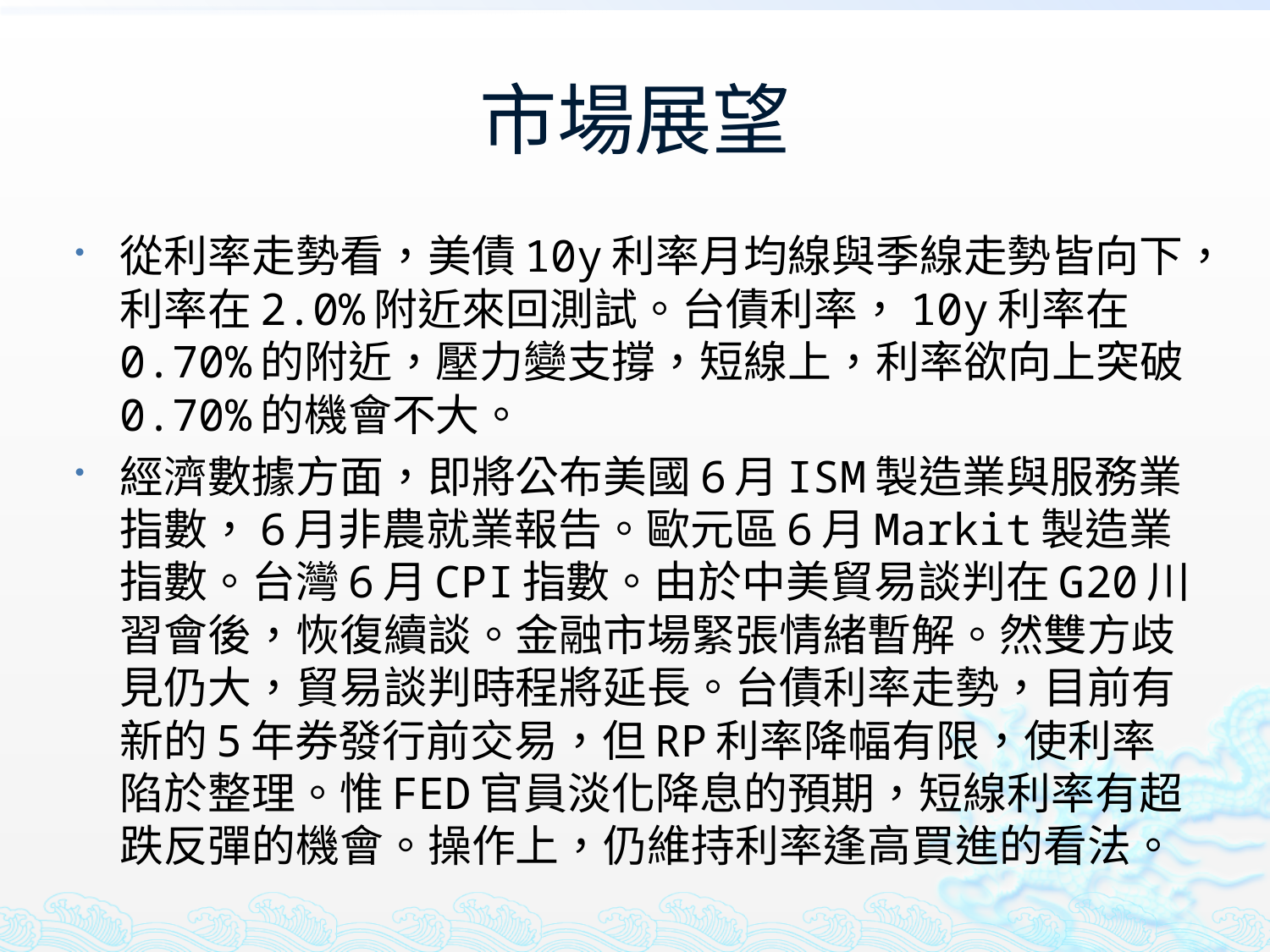

# 市場展望
從利率走勢看，美債10y利率月均線與季線走勢皆向下，利率在2.0%附近來回測試。台債利率，10y利率在0.70%的附近，壓力變支撐，短線上，利率欲向上突破0.70%的機會不大。
經濟數據方面，即將公布美國6月ISM製造業與服務業指數，6月非農就業報告。歐元區6月Markit製造業指數。台灣6月CPI指數。由於中美貿易談判在G20川習會後，恢復續談。金融市場緊張情緒暫解。然雙方歧見仍大，貿易談判時程將延長。台債利率走勢，目前有新的5年券發行前交易，但RP利率降幅有限，使利率陷於整理。惟FED官員淡化降息的預期，短線利率有超跌反彈的機會。操作上，仍維持利率逢高買進的看法。